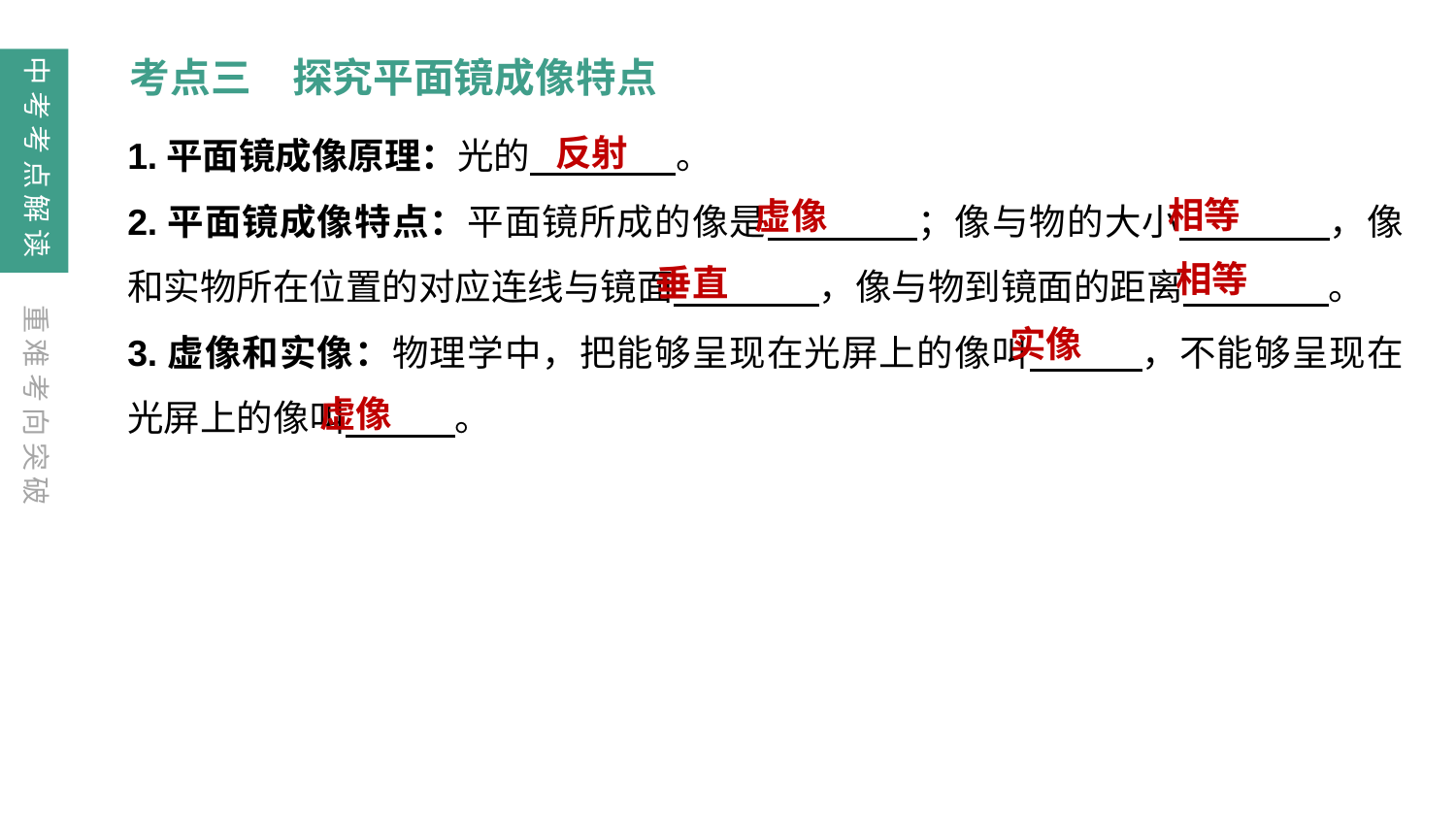

中考考点解读

考点三　探究平面镜成像特点
反射
1.平面镜成像原理：光的　　　　。
2.平面镜成像特点：平面镜所成的像是　　　　；像与物的大小　　　　，像和实物所在位置的对应连线与镜面　　　　，像与物到镜面的距离　　　　。
3.虚像和实像：物理学中，把能够呈现在光屏上的像叫　　　，不能够呈现在光屏上的像叫　　　。
相等
虚像
相等
垂直
重难考向突破
实像
虚像